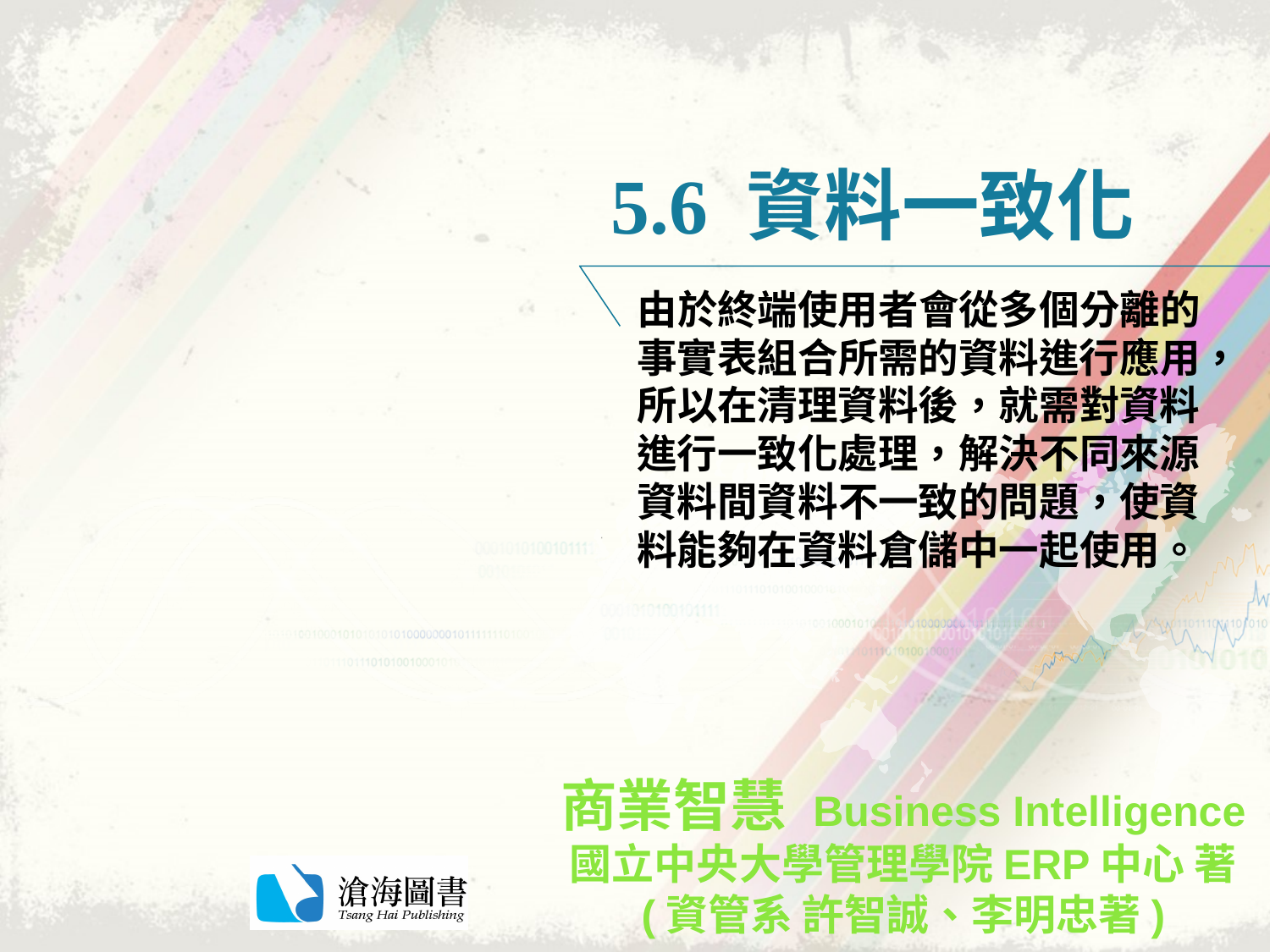

# 5.6 資料一致化
由於終端使用者會從多個分離的事實表組合所需的資料進行應用，所以在清理資料後，就需對資料進行一致化處理，解決不同來源資料間資料不一致的問題，使資料能夠在資料倉儲中一起使用。